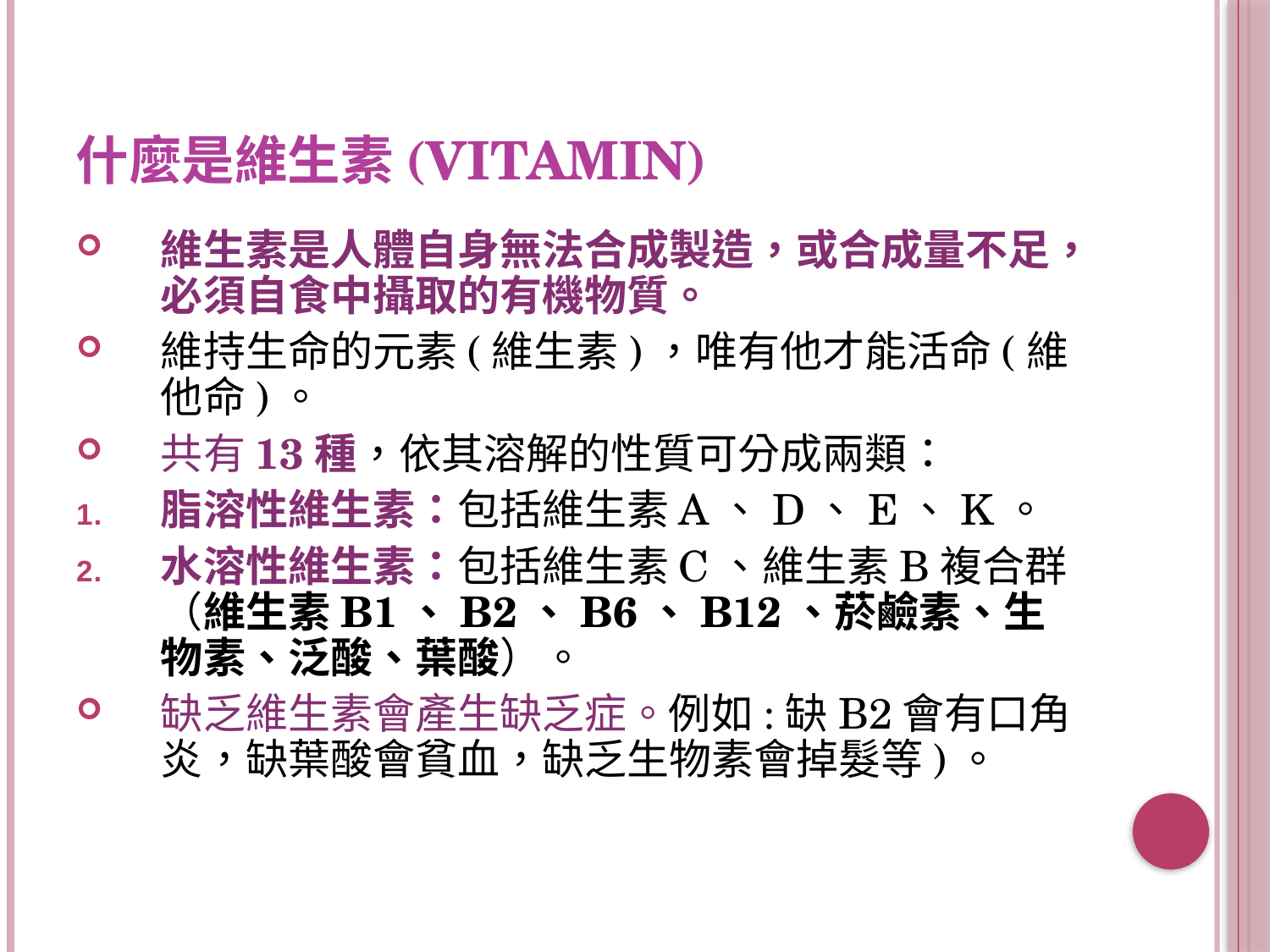

# 什麼是維生素(Vitamin)
維生素是人體自身無法合成製造，或合成量不足，必須自食中攝取的有機物質。
維持生命的元素(維生素)，唯有他才能活命(維他命)。
共有13種，依其溶解的性質可分成兩類：
脂溶性維生素：包括維生素A、D、E、K。
水溶性維生素：包括維生素C、維生素B複合群（維生素B1、B2、B6、B12、菸鹼素、生物素、泛酸、葉酸）。
缺乏維生素會產生缺乏症。例如:缺B2會有口角炎，缺葉酸會貧血，缺乏生物素會掉髮等)。